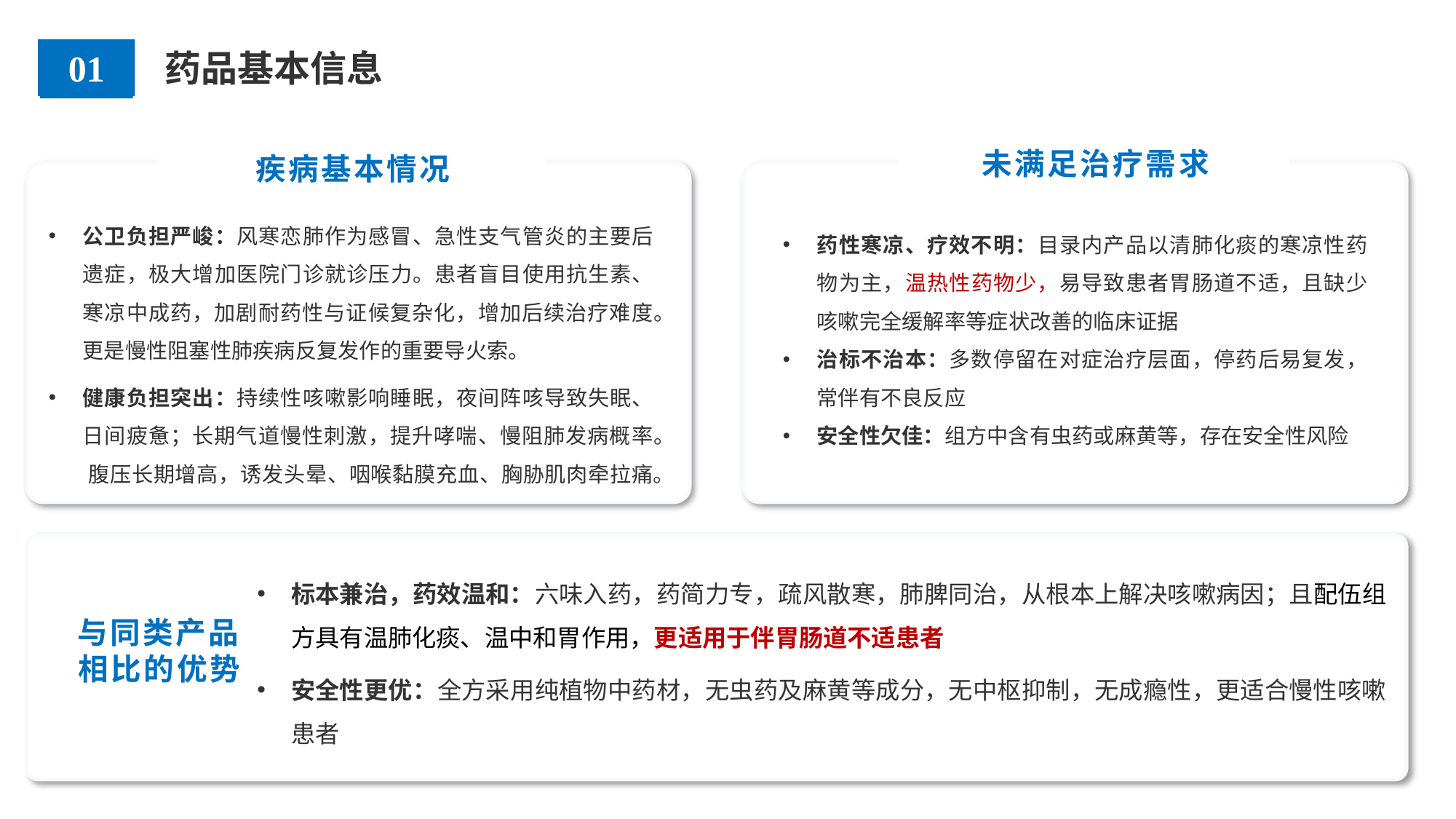

01
药品基本信息
未满足治疗需求
疾病基本情况

公卫负担严峻：风寒恋肺作为感冒、急性支气管炎的主要后遗症，极大增加医院门诊就诊压力。患者盲目使用抗生素、寒凉中成药，加剧耐药性与证候复杂化，增加后续治疗难度。更是慢性阻塞性肺疾病反复发作的重要导火索。
健康负担突出：持续性咳嗽影响睡眠，夜间阵咳导致失眠、日间疲惫；长期气道慢性刺激，提升哮喘、慢阻肺发病概率。 腹压长期增高，诱发头晕、咽喉黏膜充血、胸胁肌肉牵拉痛。
药性寒凉、疗效不明：目录内产品以清肺化痰的寒凉性药物为主，温热性药物少，易导致患者胃肠道不适，且缺少咳嗽完全缓解率等症状改善的临床证据
治标不治本：多数停留在对症治疗层面，停药后易复发，常伴有不良反应
安全性欠佳：组方中含有虫药或麻黄等，存在安全性风险

标本兼治，药效温和：六味入药，药简力专，疏风散寒，肺脾同治，从根本上解决咳嗽病因；且配伍组方具有温肺化痰、温中和胃作用，更适用于伴胃肠道不适患者
安全性更优：全方采用纯植物中药材，无虫药及麻黄等成分，无中枢抑制，无成瘾性，更适合慢性咳嗽患者
与同类产品相比的优势